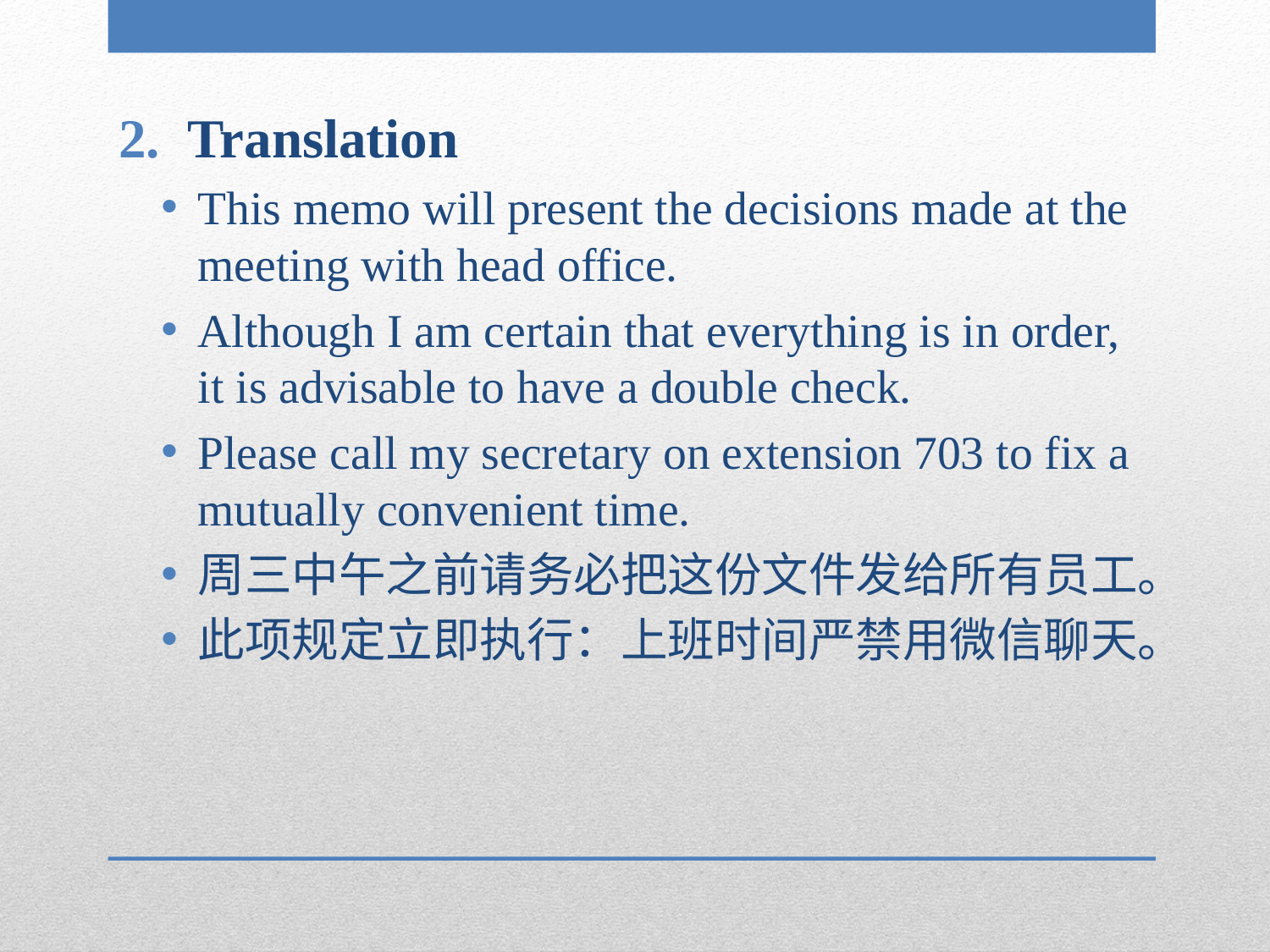

Translation
This memo will present the decisions made at the meeting with head office.
Although I am certain that everything is in order, it is advisable to have a double check.
Please call my secretary on extension 703 to fix a mutually convenient time.
周三中午之前请务必把这份文件发给所有员工。
此项规定立即执行：上班时间严禁用微信聊天。